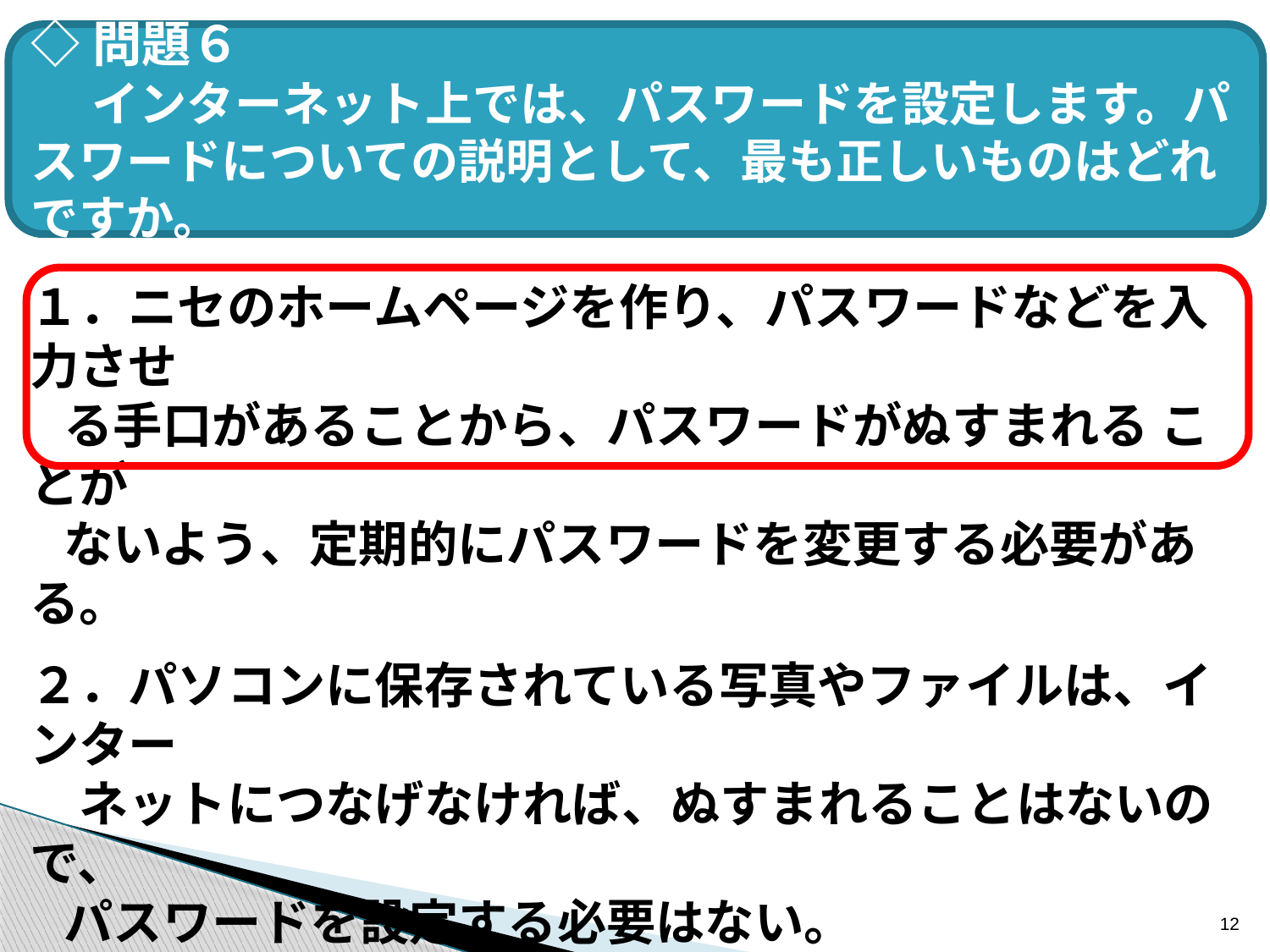

◇問題６
　 インターネット上では、パスワードを設定します。パスワードについての説明として、最も正しいものはどれですか。

１．ニセのホームページを作り、パスワードなどを入力させ
  る手口があることから、パスワードがぬすまれる ことが
  ないよう、定期的にパスワードを変更する必要がある。

２．パソコンに保存されている写真やファイルは、インター
　ネットにつなげなければ、ぬすまれることはないので、
  パスワードを設定する必要はない。

３．困ったときのために、パスワードを友だちに事前に教
  えておくことが大切である。
12